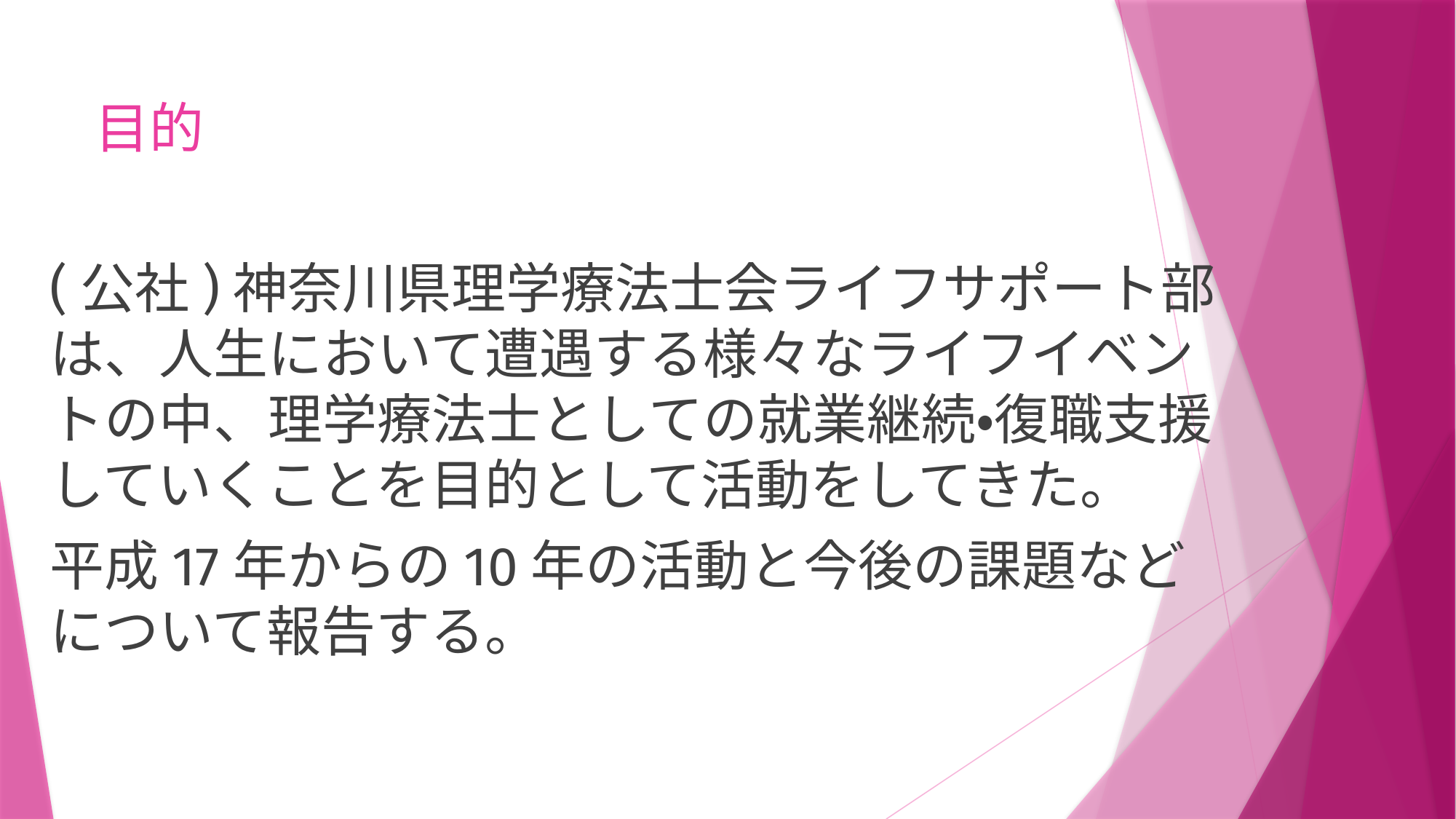

# 目的
(公社)神奈川県理学療法士会ライフサポート部は、人生において遭遇する様々なライフイベントの中、理学療法士としての就業継続・復職支援していくことを目的として活動をしてきた。
平成17年からの10年の活動と今後の課題などについて報告する。